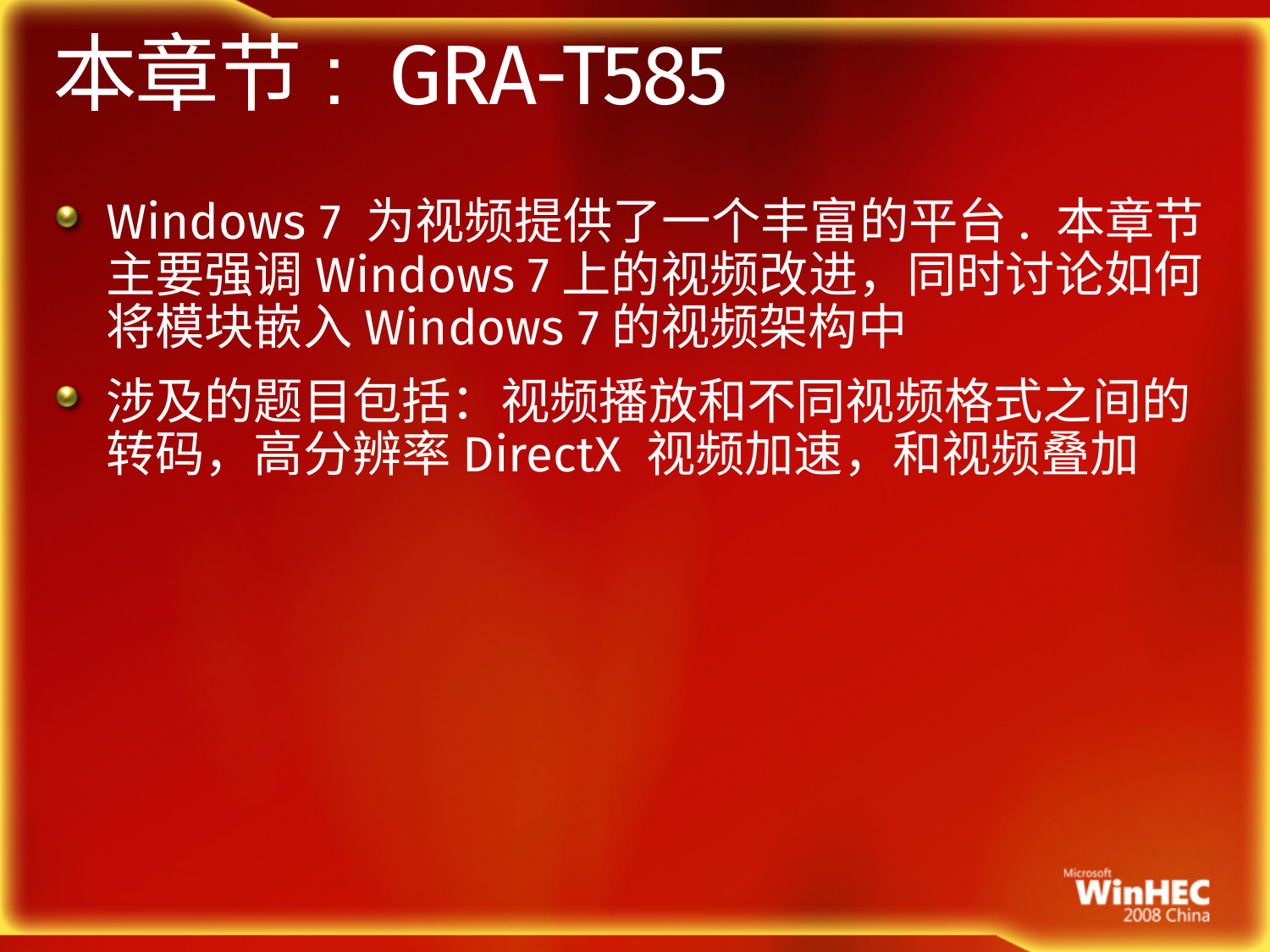

# 本章节:  GRA-T585
Windows 7 为视频提供了一个丰富的平台. 本章节主要强调Windows 7上的视频改进，同时讨论如何将模块嵌入Windows 7的视频架构中
涉及的题目包括：视频播放和不同视频格式之间的转码，高分辨率DirectX 视频加速，和视频叠加